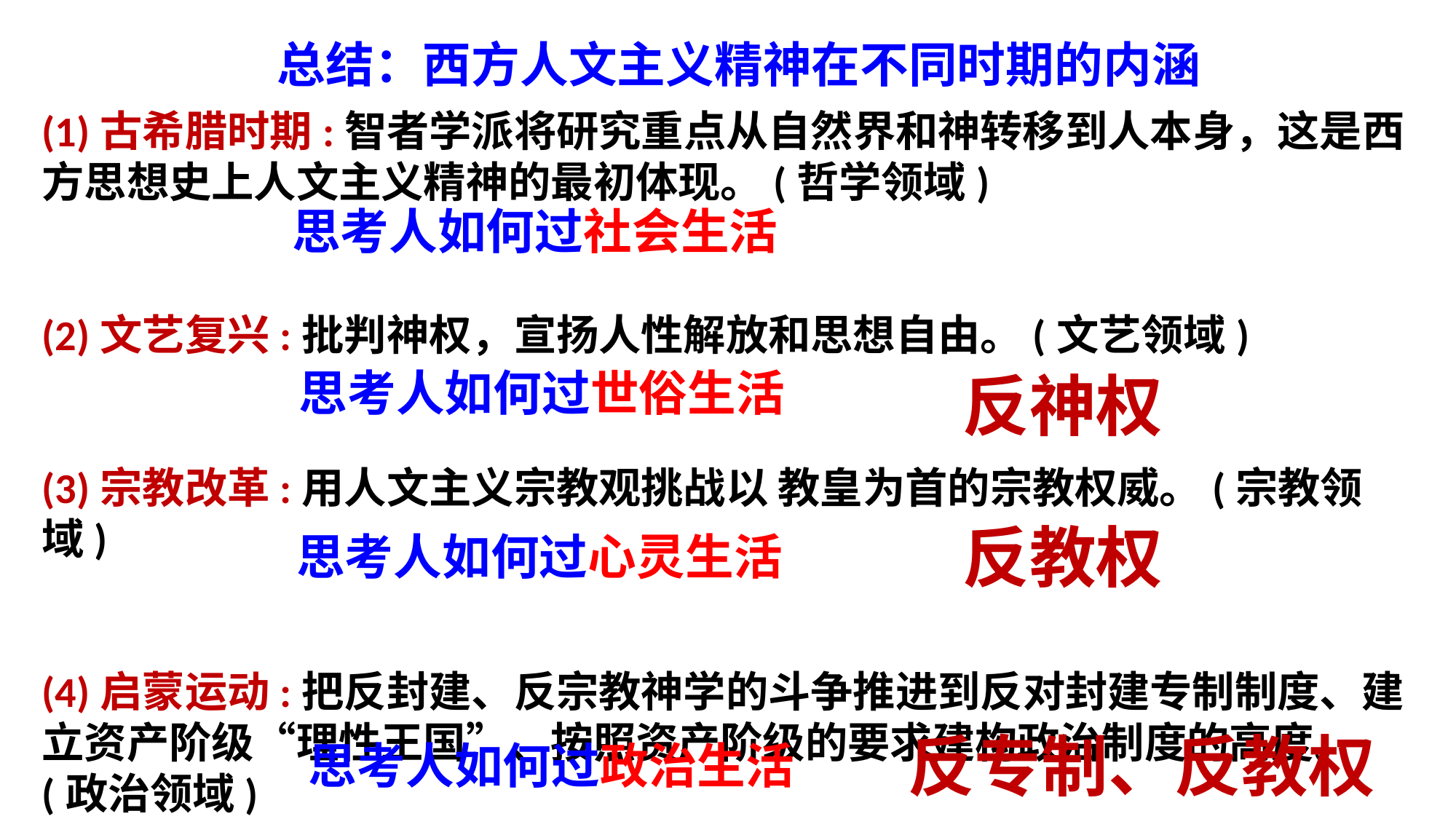

总结：西方人文主义精神在不同时期的内涵
(1)古希腊时期:智者学派将研究重点从自然界和神转移到人本身，这是西方思想史上人文主义精神的最初体现。(哲学领域)

(2)文艺复兴:批判神权，宣扬人性解放和思想自由。(文艺领域)

(3)宗教改革:用人文主义宗教观挑战以 教皇为首的宗教权威。(宗教领域)

(4)启蒙运动:把反封建、反宗教神学的斗争推进到反对封建专制制度、建立资产阶级“理性王国”、按照资产阶级的要求建构政治制度的高度。(政治领域)
思考人如何过社会生活
思考人如何过世俗生活
反神权
反教权
思考人如何过心灵生活
反专制、反教权
思考人如何过政治生活